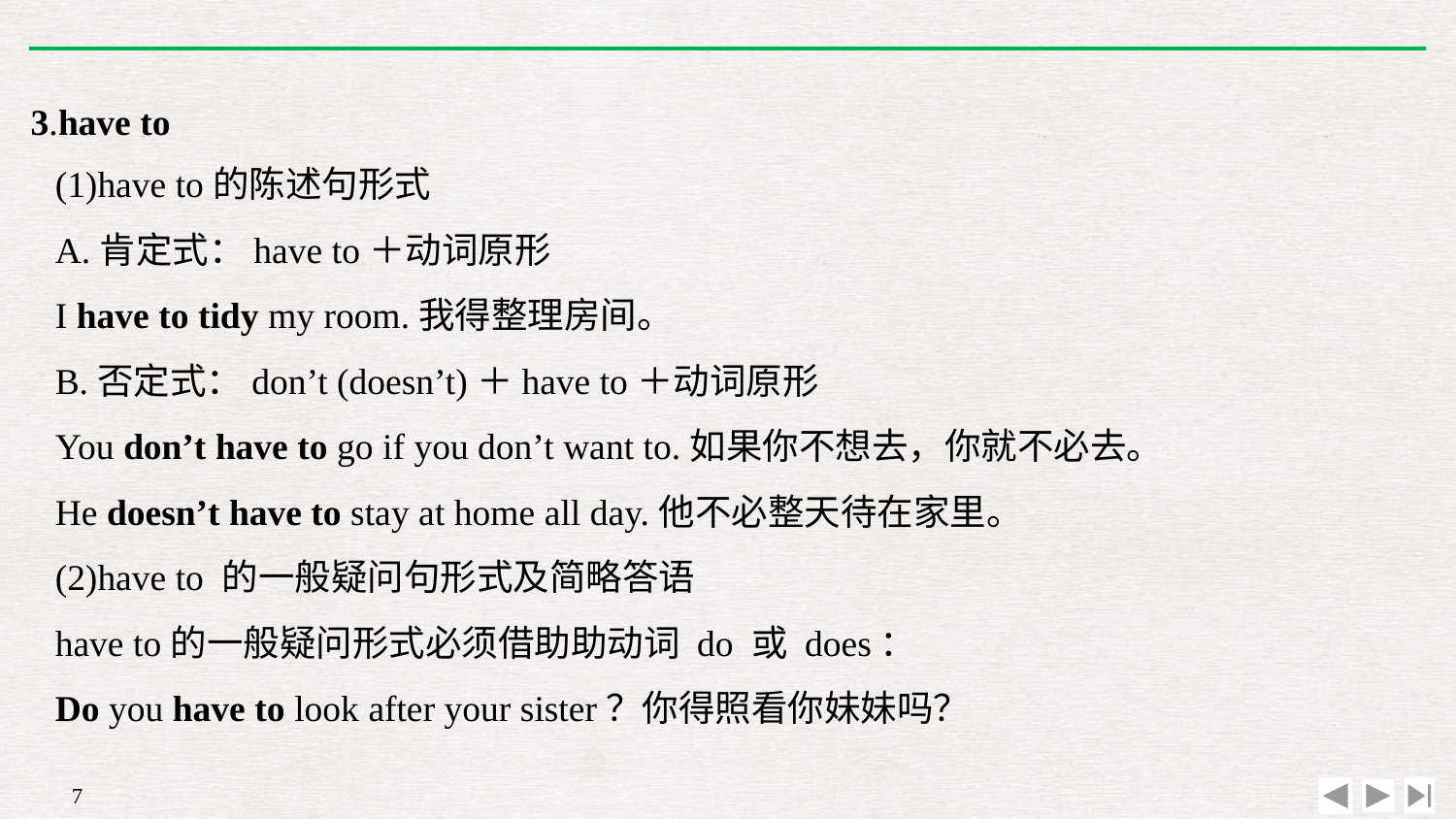

3.have to
(1)have to的陈述句形式
A.肯定式：have to＋动词原形
I have to tidy my room.我得整理房间。
B.否定式：don’t (doesn’t)＋have to＋动词原形
You don’t have to go if you don’t want to.如果你不想去，你就不必去。
He doesn’t have to stay at home all day.他不必整天待在家里。
(2)have to 的一般疑问句形式及简略答语
have to的一般疑问形式必须借助助动词 do 或 does：
Do you have to look after your sister？你得照看你妹妹吗？